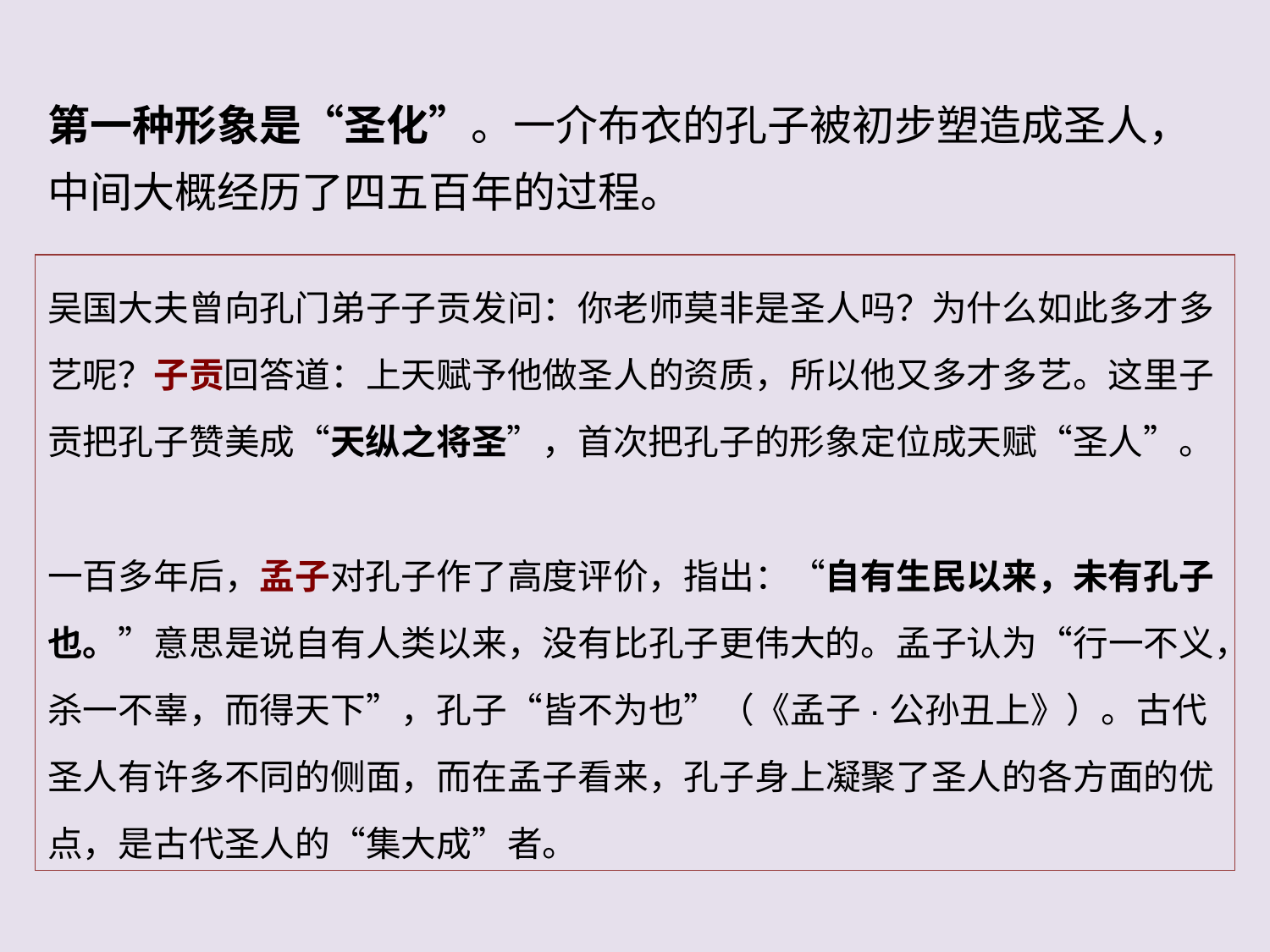

第一种形象是“圣化”。一介布衣的孔子被初步塑造成圣人，中间大概经历了四五百年的过程。
吴国大夫曾向孔门弟子子贡发问：你老师莫非是圣人吗？为什么如此多才多艺呢？子贡回答道：上天赋予他做圣人的资质，所以他又多才多艺。这里子贡把孔子赞美成“天纵之将圣”，首次把孔子的形象定位成天赋“圣人”。

一百多年后，孟子对孔子作了高度评价，指出：“自有生民以来，未有孔子也。”意思是说自有人类以来，没有比孔子更伟大的。孟子认为“行一不义，杀一不辜，而得天下”，孔子“皆不为也”（《孟子·公孙丑上》）。古代圣人有许多不同的侧面，而在孟子看来，孔子身上凝聚了圣人的各方面的优点，是古代圣人的“集大成”者。